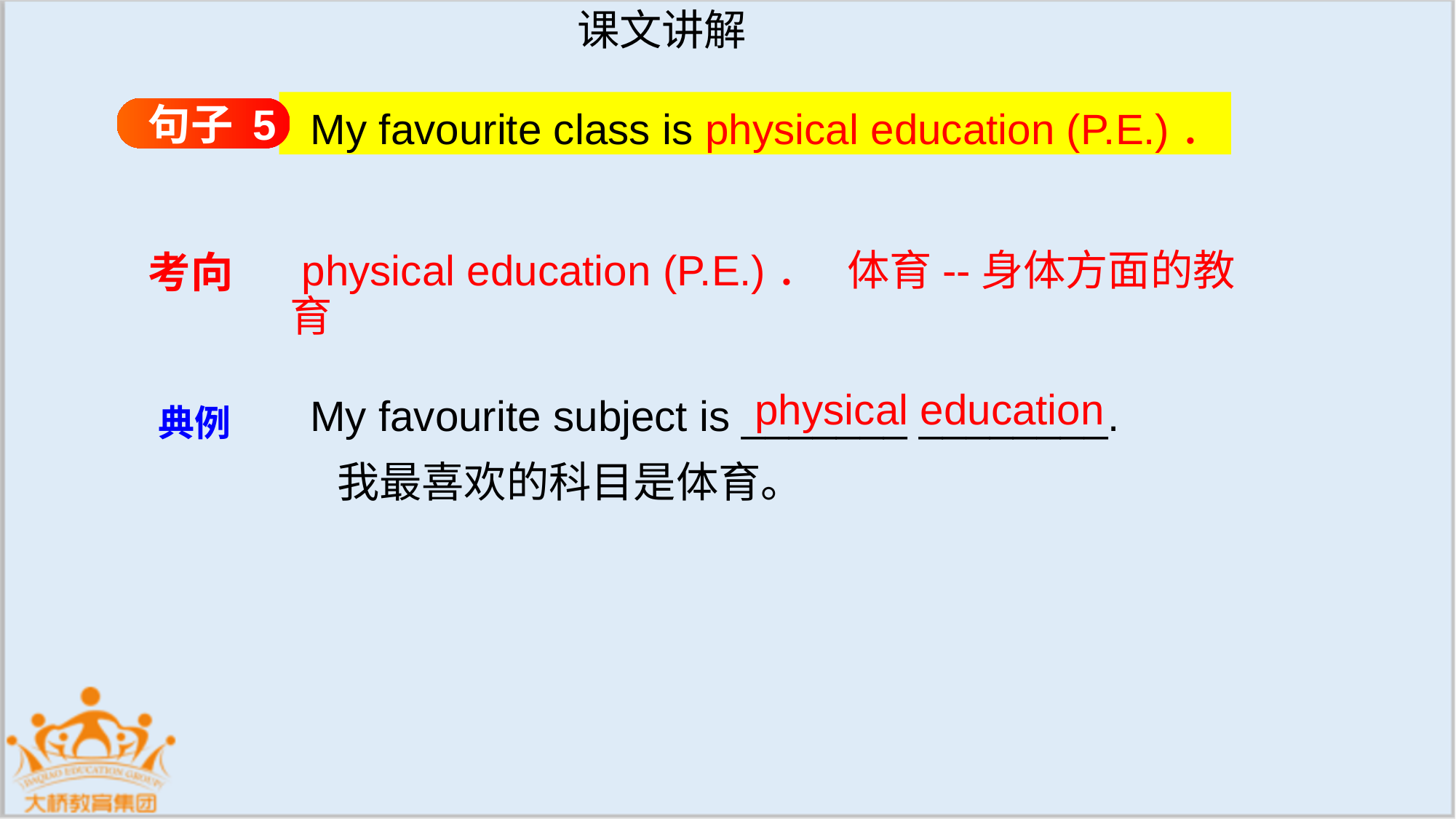

课文讲解
My favourite class is physical education (P.E.)．

句子 5

 physical education (P.E.)．   体育--身体方面的教育
考向
典例
 My favourite subject is _______ ________.
   我最喜欢的科目是体育。
physical education